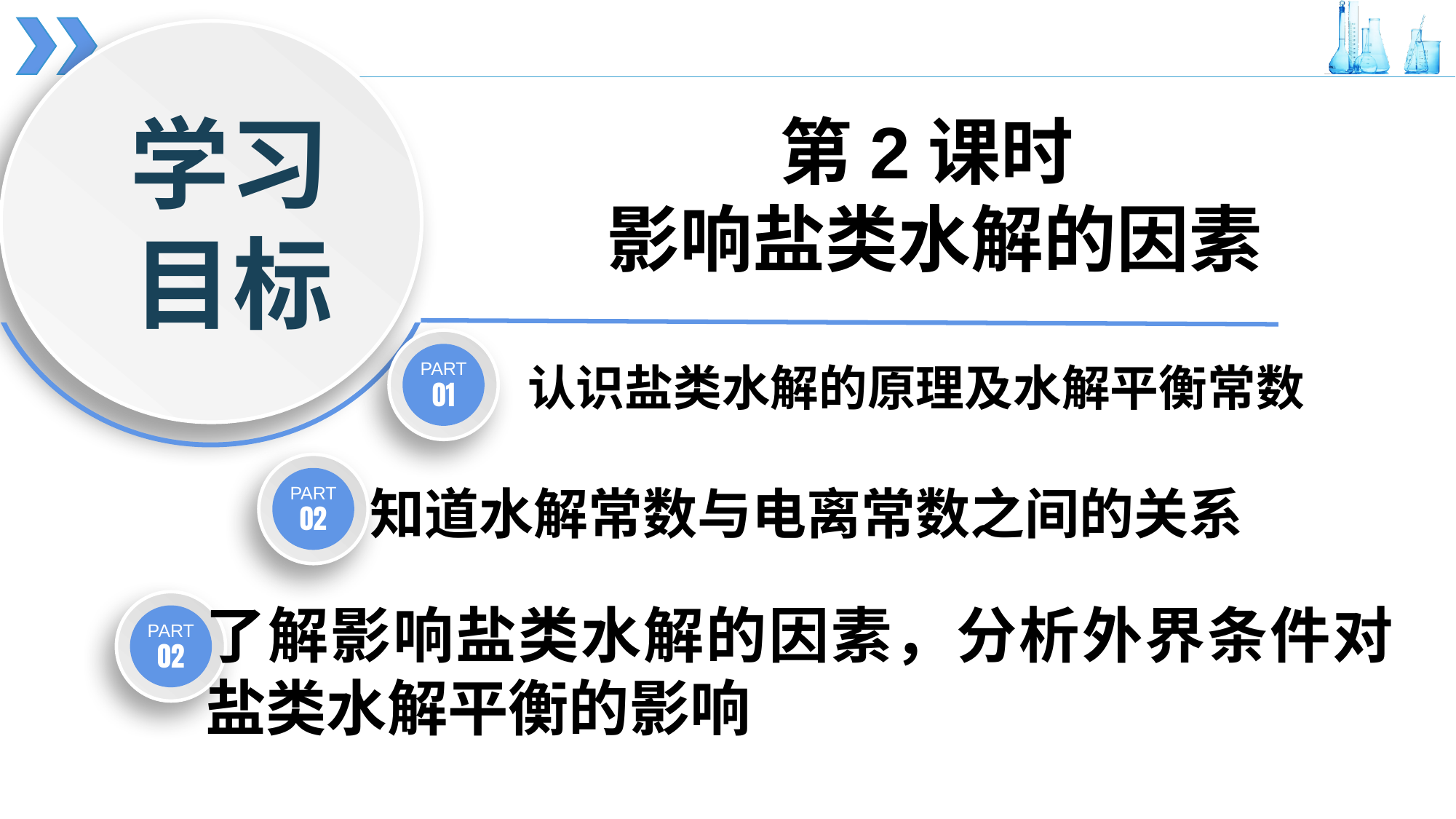

学习
  目标
第2课时
影响盐类水解的因素

PART
01
认识盐类水解的原理及水解平衡常数

PART
02
知道水解常数与电离常数之间的关系

PART
02
了解影响盐类水解的因素，分析外界条件对盐类水解平衡的影响